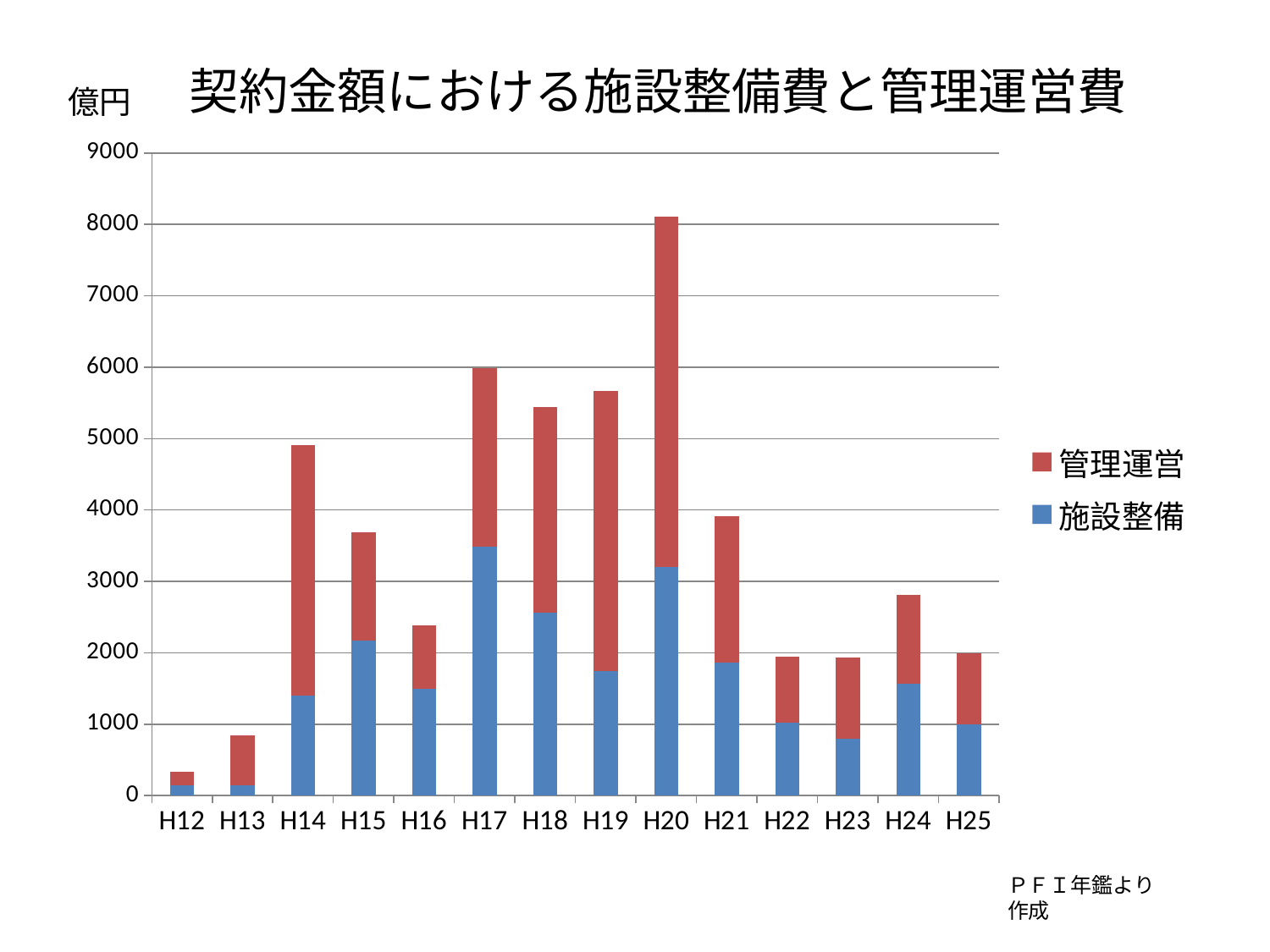

契約金額における施設整備費と管理運営費
億円

### Chart

| Category | 施設整備 | 管理運営 |
|---|---|---|
| H12 | 147.33 | 187.6 |
| H13 | 149.64 | 693.11 |
| H14 | 1402.35 | 3503.32 |
| H15 | 2170.57 | 1519.29 |
| H16 | 1495.91 | 887.7 |
| H17 | 3486.91 | 2500.86 |
| H18 | 2559.61 | 2884.92 |
| H19 | 1747.33 | 3921.37 |
| H20 | 3199.4 | 4912.52 |
| H21 | 1867.25 | 2044.66 |
| H22 | 1025.34 | 923.14 |
| H23 | 799.5 | 1130.61 |
| H24 | 1560.79 | 1251.92 |
| H25 | 998.44 | 990.25 |
ＰＦＩ年鑑より作成